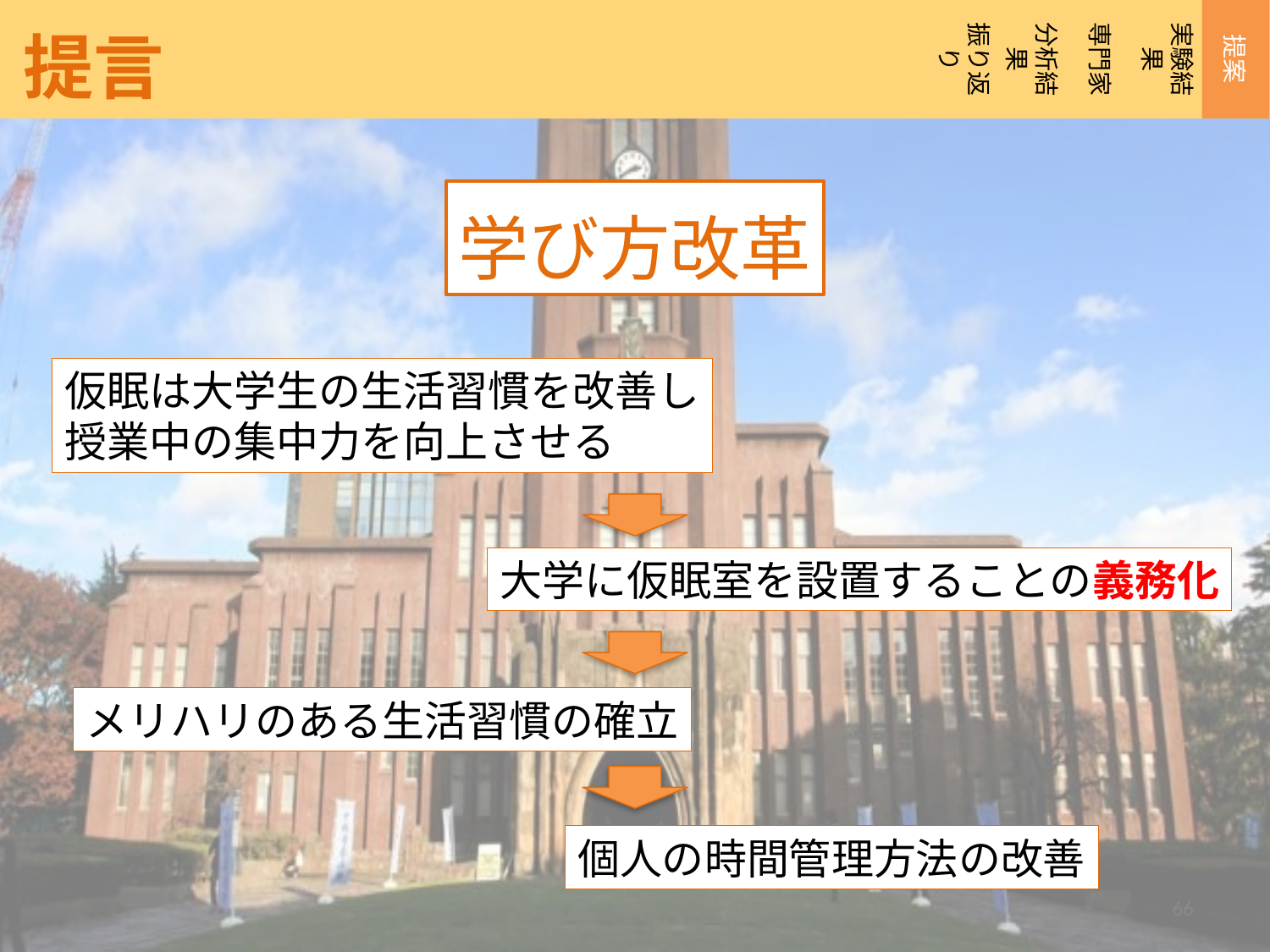

実験結果
専門家
提案
振り返り

分析結果
提言

学び方改革
仮眠は大学生の生活習慣を改善し
授業中の集中力を向上させる

大学に仮眠室を設置することの義務化

メリハリのある生活習慣の確立

個人の時間管理方法の改善
66
66